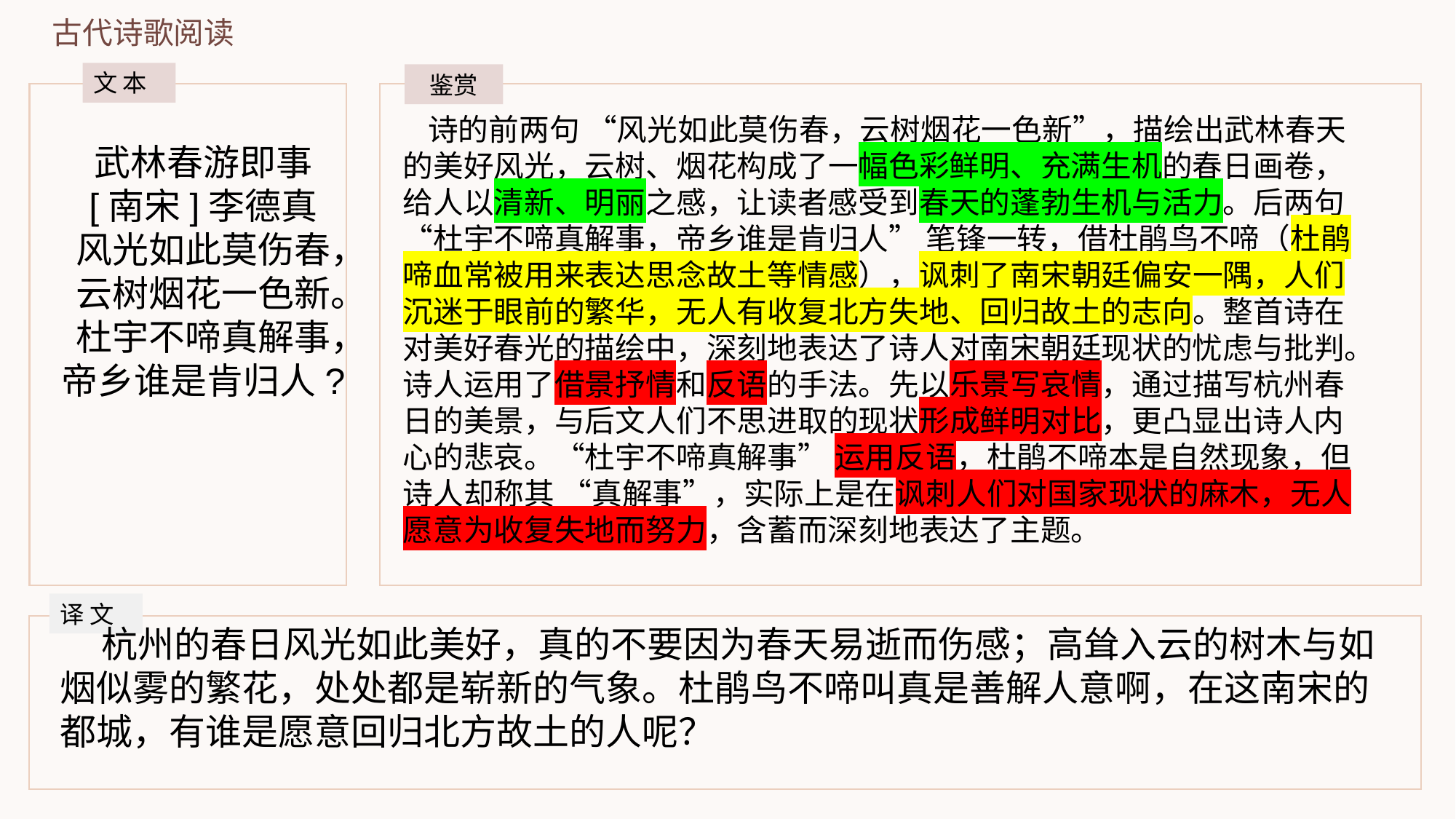

古代诗歌阅读
文 本
鉴赏

   诗的前两句 “风光如此莫伤春，云树烟花一色新”，描绘出武林春天的美好风光，云树、烟花构成了一幅色彩鲜明、充满生机的春日画卷，给人以清新、明丽之感，让读者感受到春天的蓬勃生机与活力。后两句 “杜宇不啼真解事，帝乡谁是肯归人” 笔锋一转，借杜鹃鸟不啼（杜鹃啼血常被用来表达思念故土等情感），讽刺了南宋朝廷偏安一隅，人们沉迷于眼前的繁华，无人有收复北方失地、回归故土的志向。整首诗在对美好春光的描绘中，深刻地表达了诗人对南宋朝廷现状的忧虑与批判。诗人运用了借景抒情和反语的手法。先以乐景写哀情，通过描写杭州春日的美景，与后文人们不思进取的现状形成鲜明对比，更凸显出诗人内心的悲哀。“杜宇不啼真解事” 运用反语，杜鹃不啼本是自然现象，但诗人却称其 “真解事”，实际上是在讽刺人们对国家现状的麻木，无人愿意为收复失地而努力，含蓄而深刻地表达了主题。

武林春游即事
[南宋]李德真
风光如此莫伤春，
云树烟花一色新。
杜宇不啼真解事，
帝乡谁是肯归人?
译 文

    杭州的春日风光如此美好，真的不要因为春天易逝而伤感；高耸入云的树木与如烟似雾的繁花，处处都是崭新的气象。杜鹃鸟不啼叫真是善解人意啊，在这南宋的都城，有谁是愿意回归北方故土的人呢？